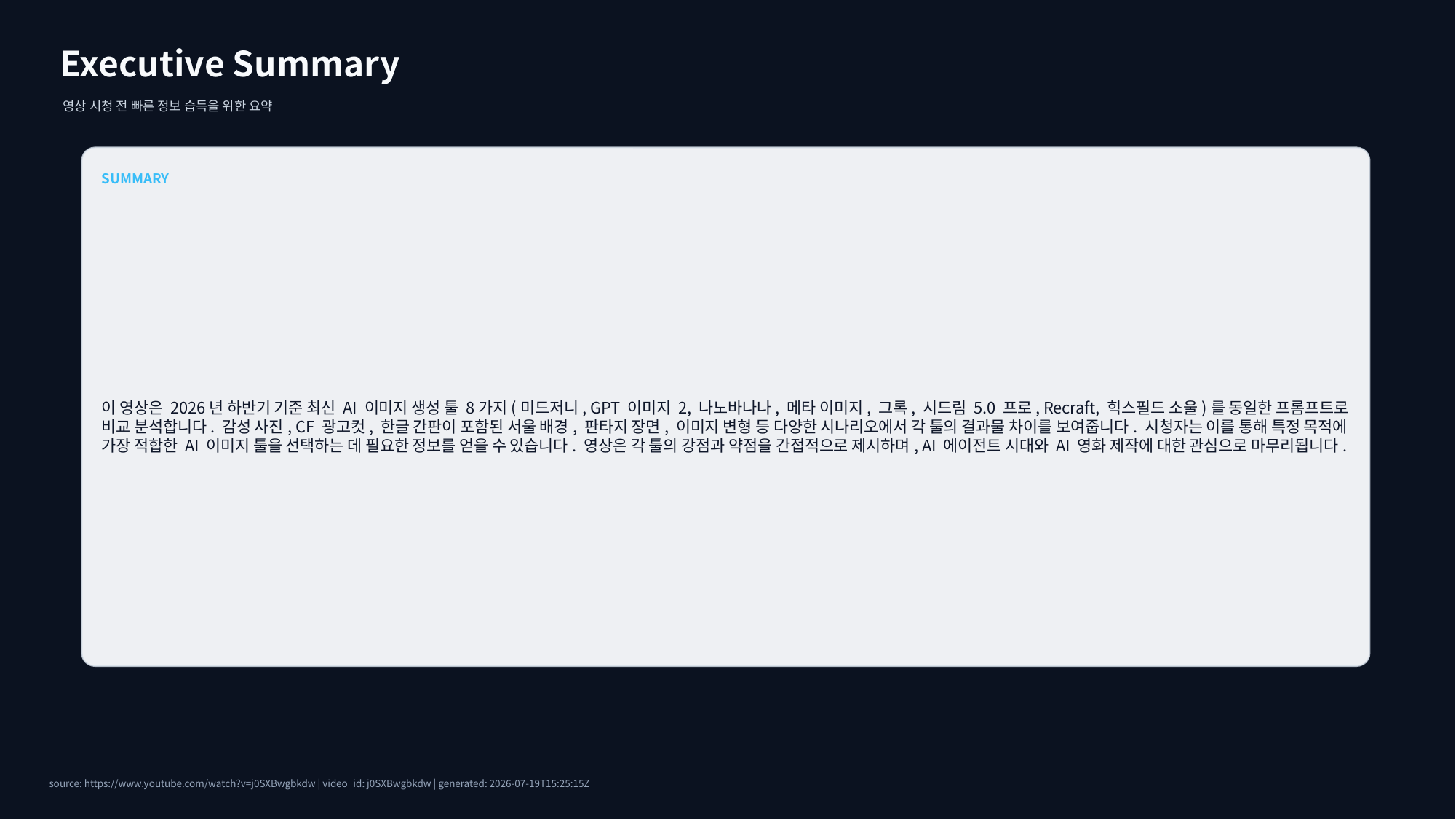

Executive Summary
영상 시청 전 빠른 정보 습득을 위한 요약

SUMMARY
이 영상은 2026년 하반기 기준 최신 AI 이미지 생성 툴 8가지(미드저니, GPT 이미지 2, 나노바나나, 메타 이미지, 그록, 시드림 5.0 프로, Recraft, 힉스필드 소울)를 동일한 프롬프트로 비교 분석합니다. 감성 사진, CF 광고컷, 한글 간판이 포함된 서울 배경, 판타지 장면, 이미지 변형 등 다양한 시나리오에서 각 툴의 결과물 차이를 보여줍니다. 시청자는 이를 통해 특정 목적에 가장 적합한 AI 이미지 툴을 선택하는 데 필요한 정보를 얻을 수 있습니다. 영상은 각 툴의 강점과 약점을 간접적으로 제시하며, AI 에이전트 시대와 AI 영화 제작에 대한 관심으로 마무리됩니다.
source: https://www.youtube.com/watch?v=j0SXBwgbkdw | video_id: j0SXBwgbkdw | generated: 2026-07-19T15:25:15Z